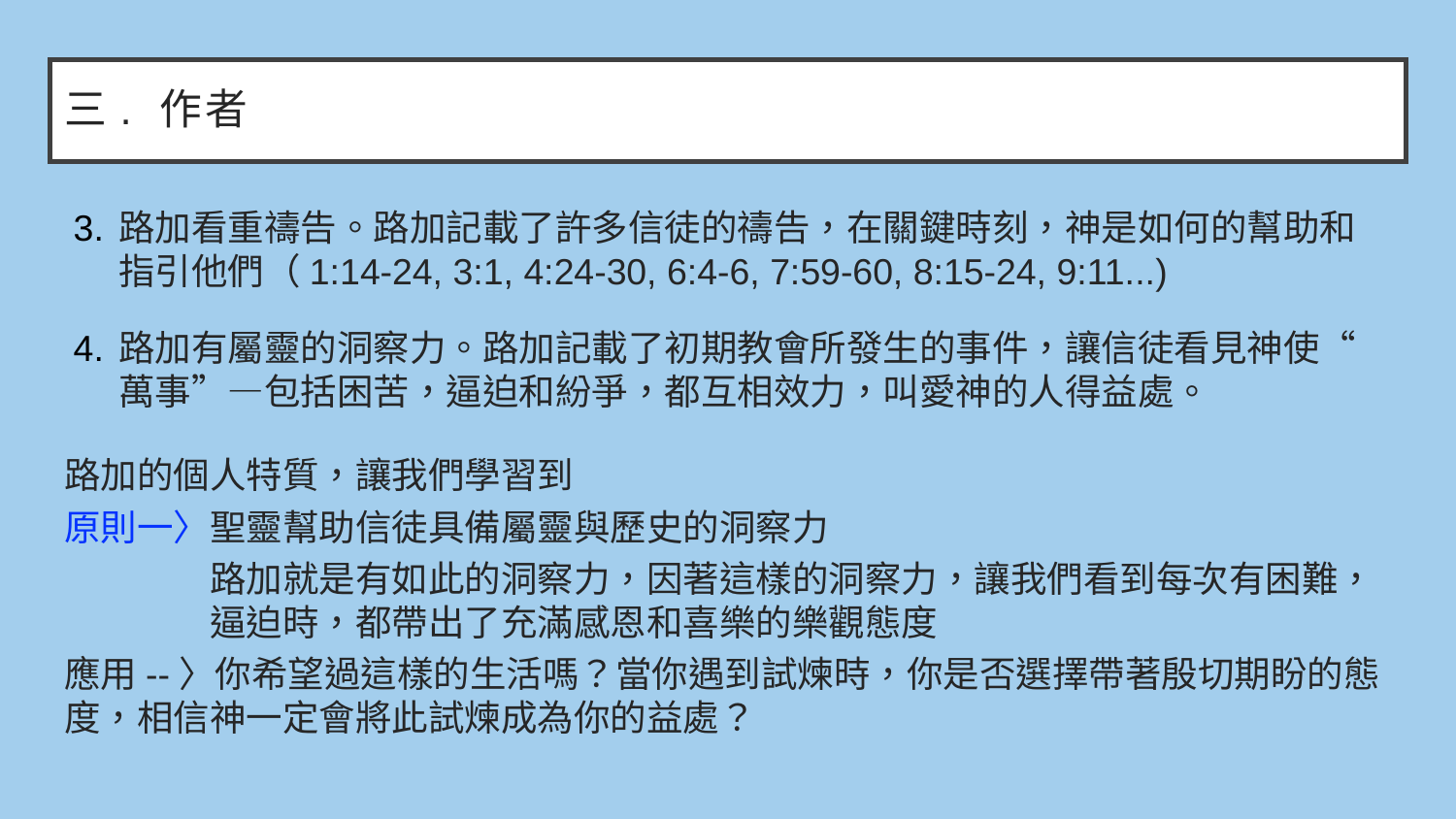

# 三. 作者
路加看重禱告。路加記載了許多信徒的禱告，在關鍵時刻，神是如何的幫助和指引他們（1:14-24, 3:1, 4:24-30, 6:4-6, 7:59-60, 8:15-24, 9:11...)
路加有屬靈的洞察力。路加記載了初期教會所發生的事件，讓信徒看見神使“萬事”—包括困苦，逼迫和紛爭，都互相效力，叫愛神的人得益處。
路加的個人特質，讓我們學習到
原則一〉聖靈幫助信徒具備屬靈與歷史的洞察力
	路加就是有如此的洞察力，因著這樣的洞察力，讓我們看到每次有困難，	逼迫時，都帶出了充滿感恩和喜樂的樂觀態度
應用--〉你希望過這樣的生活嗎？當你遇到試煉時，你是否選擇帶著殷切期盼的態度，相信神一定會將此試煉成為你的益處？